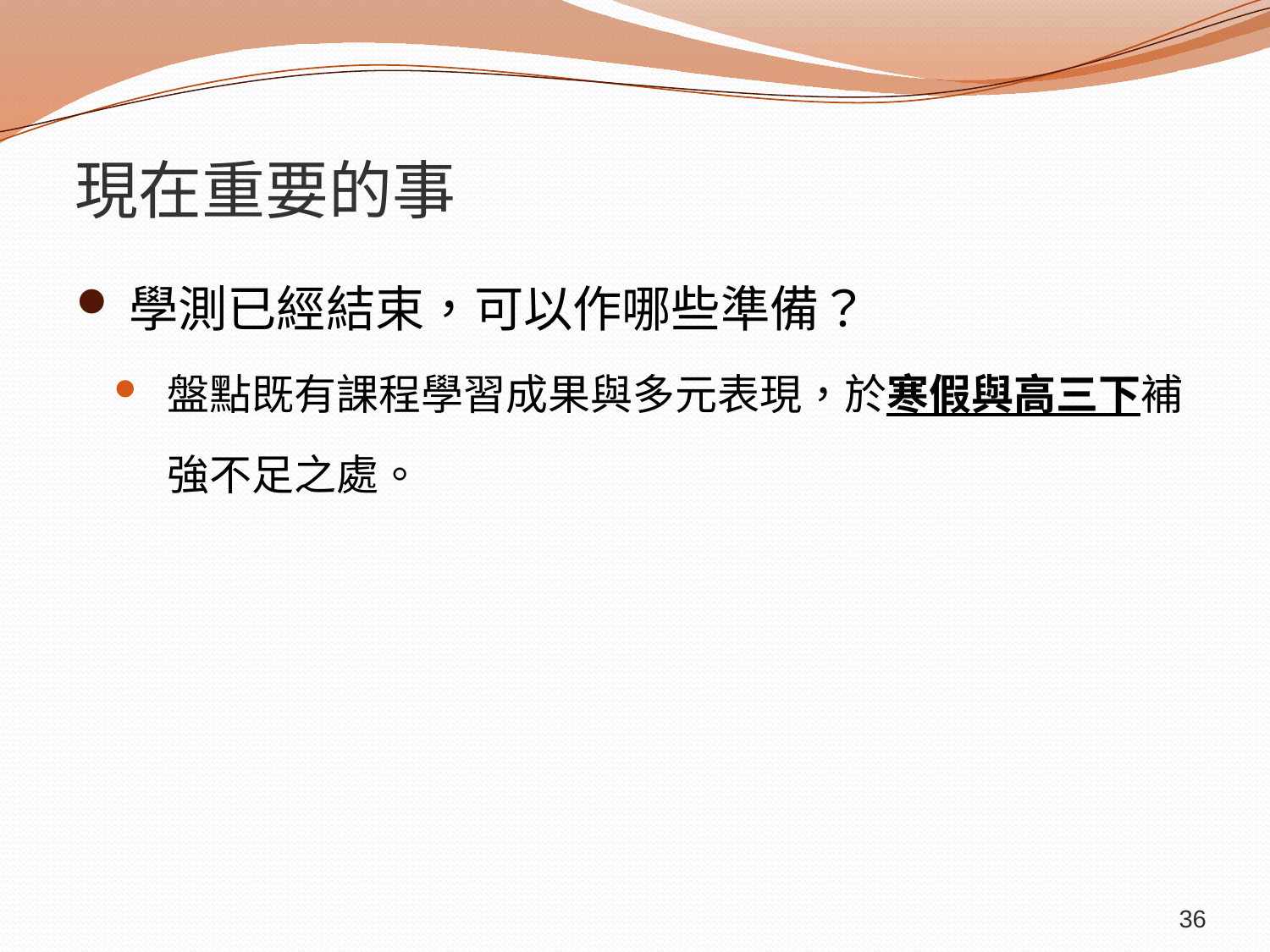

# 現在重要的事
學測已經結束，可以作哪些準備？
盤點既有課程學習成果與多元表現，於寒假與高三下補強不足之處。

36